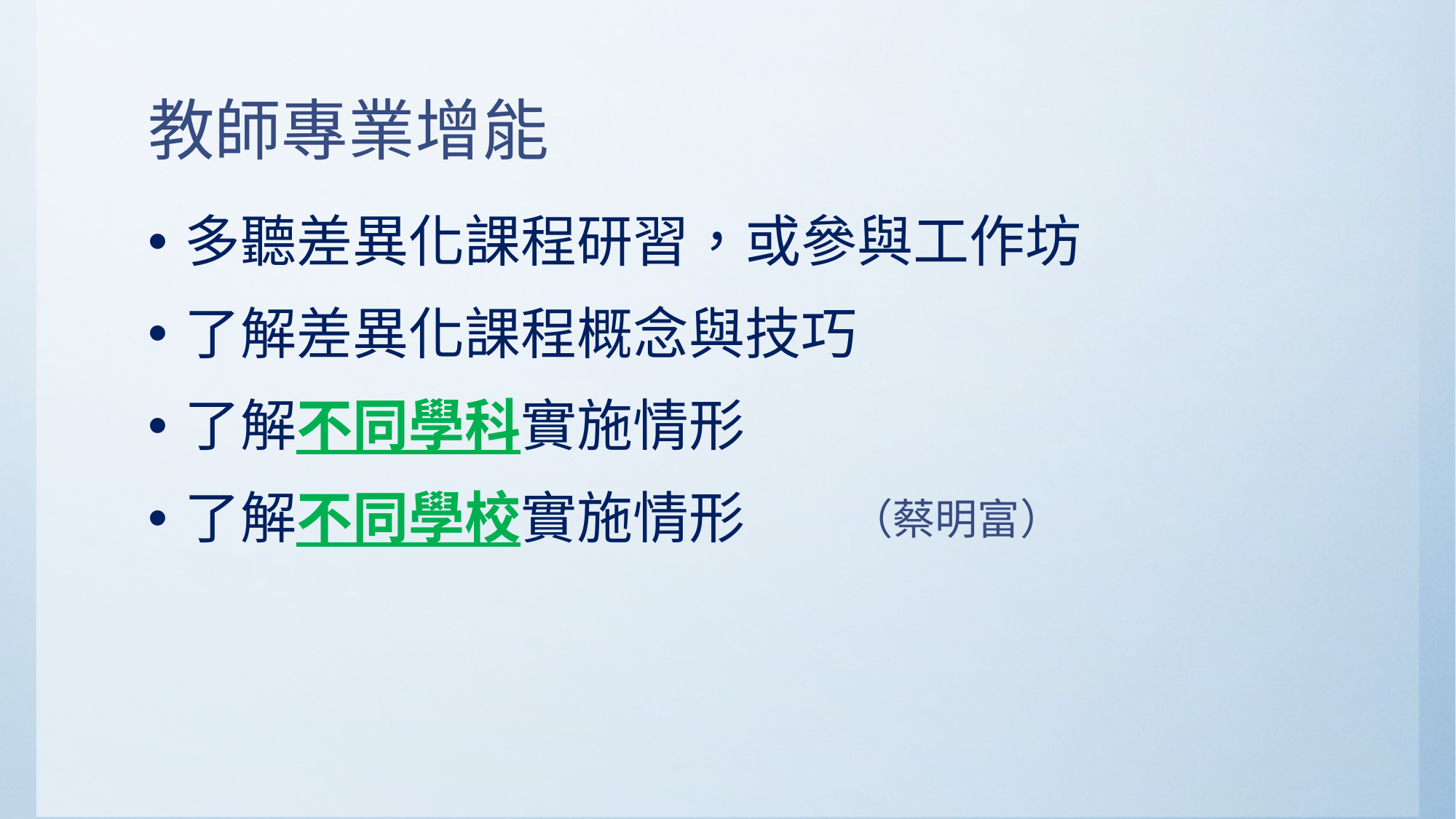

# 教師專業增能
多聽差異化課程研習，或參與工作坊
了解差異化課程概念與技巧
了解不同學科實施情形
了解不同學校實施情形
 （蔡明富）